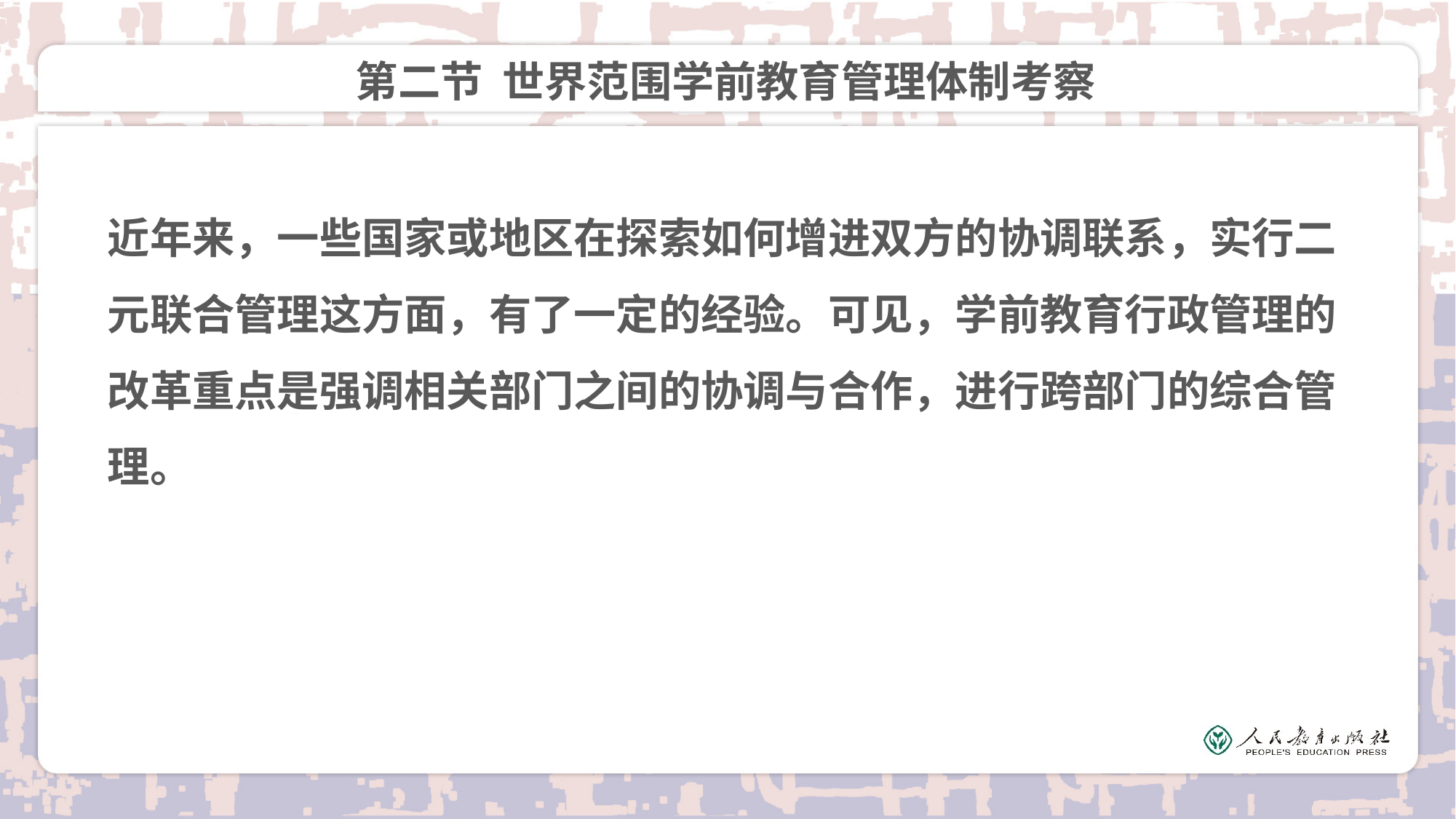

# 第二节  世界范围学前教育管理体制考察
近年来，一些国家或地区在探索如何增进双方的协调联系，实行二元联合管理这方面，有了一定的经验。可见，学前教育行政管理的改革重点是强调相关部门之间的协调与合作，进行跨部门的综合管理。